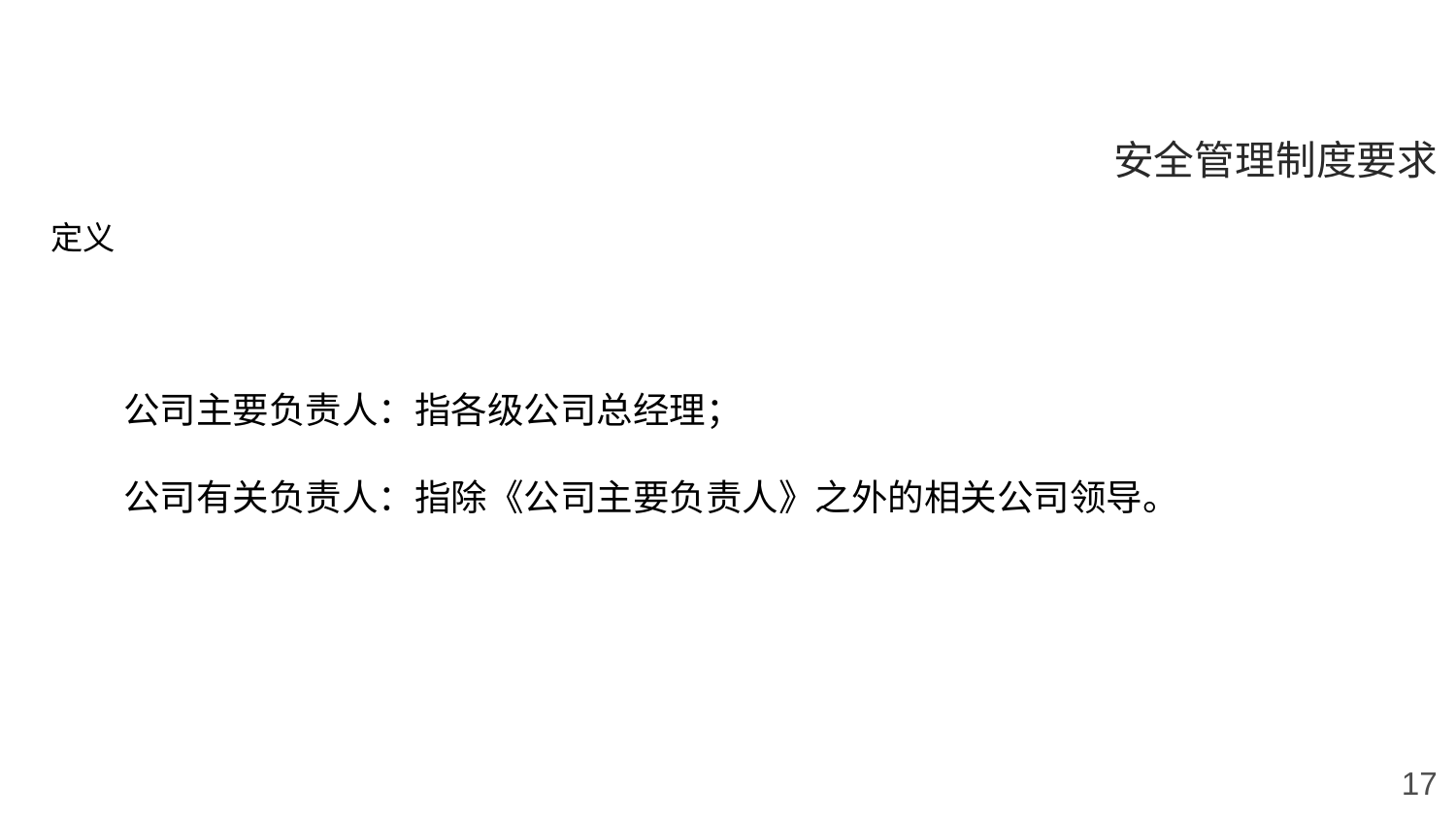

安全管理制度要求
定义
公司主要负责人：指各级公司总经理；
公司有关负责人：指除《公司主要负责人》之外的相关公司领导。